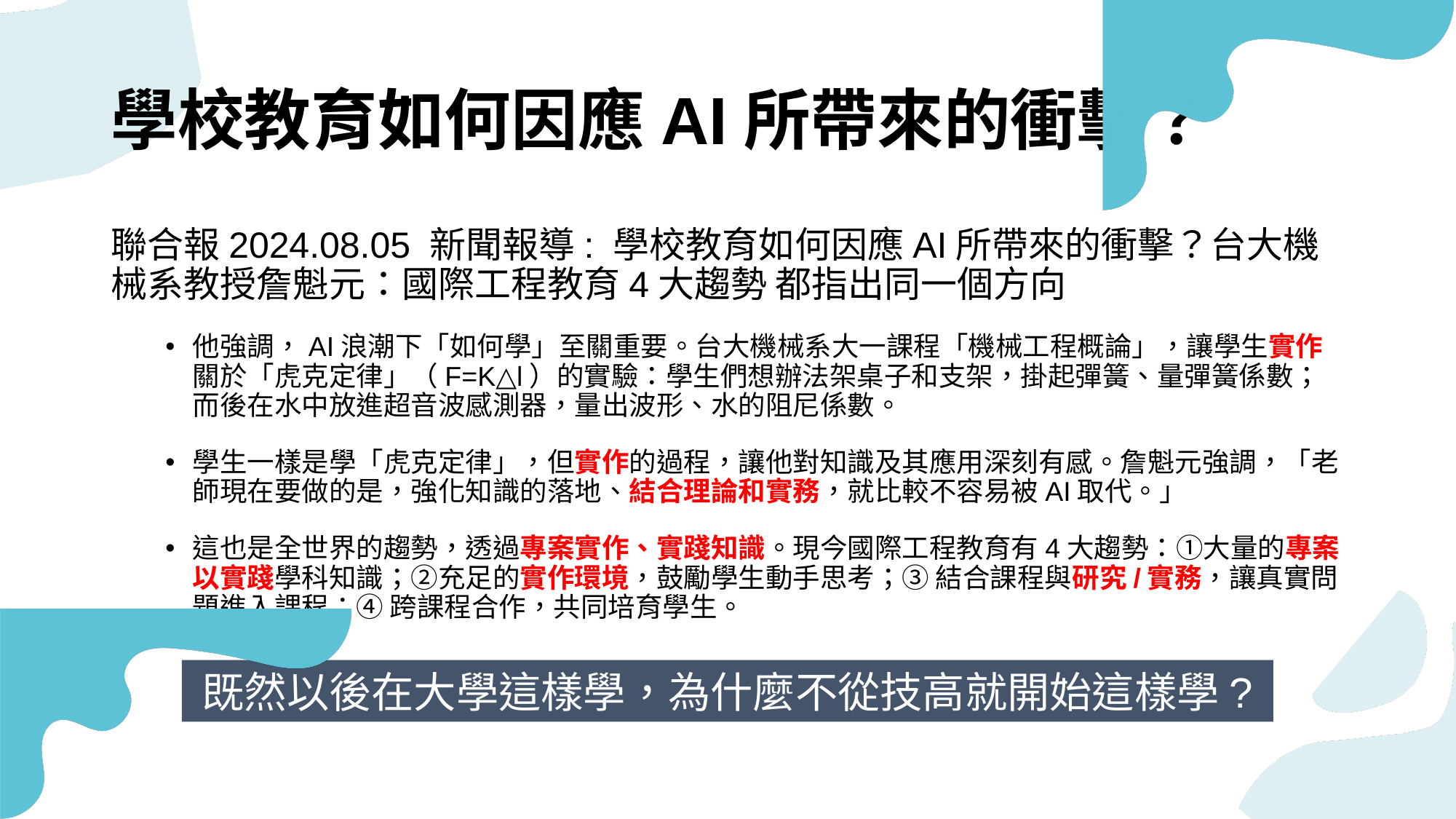

# 學校教育如何因應AI所帶來的衝擊？
聯合報2024.08.05 新聞報導: 學校教育如何因應AI所帶來的衝擊？台大機械系教授詹魁元：國際工程教育4大趨勢 都指出同一個方向
他強調，AI浪潮下「如何學」至關重要。台大機械系大一課程「機械工程概論」，讓學生實作關於「虎克定律」（F=K△l）的實驗：學生們想辦法架桌子和支架，掛起彈簧、量彈簧係數；而後在水中放進超音波感測器，量出波形、水的阻尼係數。
學生一樣是學「虎克定律」，但實作的過程，讓他對知識及其應用深刻有感。詹魁元強調，「老師現在要做的是，強化知識的落地、結合理論和實務，就比較不容易被AI取代。」
這也是全世界的趨勢，透過專案實作、實踐知識。現今國際工程教育有4大趨勢：①大量的專案以實踐學科知識；②充足的實作環境，鼓勵學生動手思考；③ 結合課程與研究/實務，讓真實問題進入課程；④ 跨課程合作，共同培育學生。

既然以後在大學這樣學，為什麼不從技高就開始這樣學?